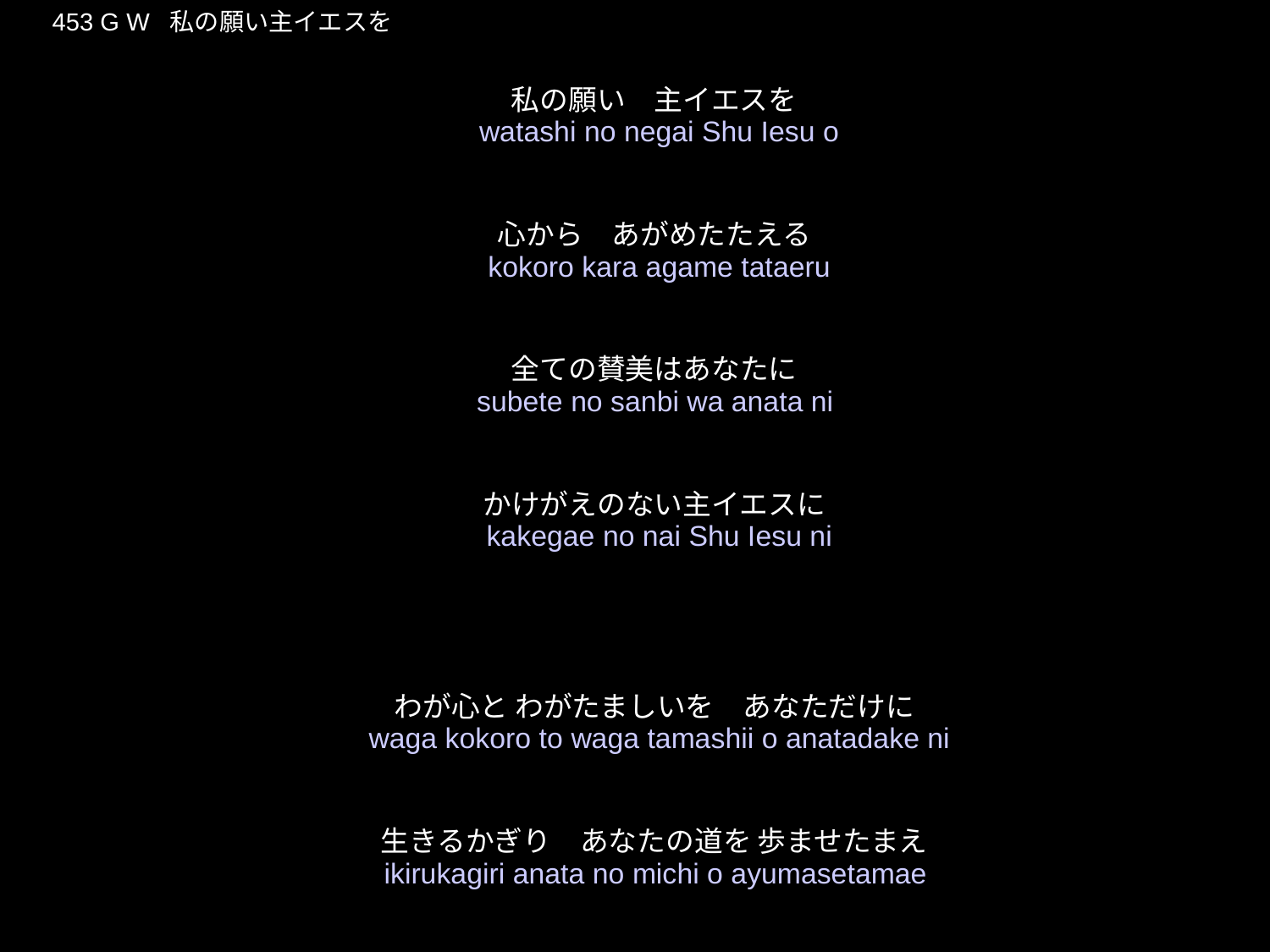

わたしのねがいしゅいえすを
★W
453 G W  私の願い主イエスを
私の願い　主イエスを

心から　あがめたたえる

全ての賛美はあなたに

かけがえのない主イエスに

わが心と わがたましいを　あなただけに

生きるかぎり　あなたの道を 歩ませたまえ
★４
watashi no negai Shu Iesu o

kokoro kara agame tataeru

subete no sanbi wa anata ni

kakegae no nai Shu Iesu ni

waga kokoro to waga tamashii o anatadake ni

ikirukagiri anata no michi o ayumasetamae